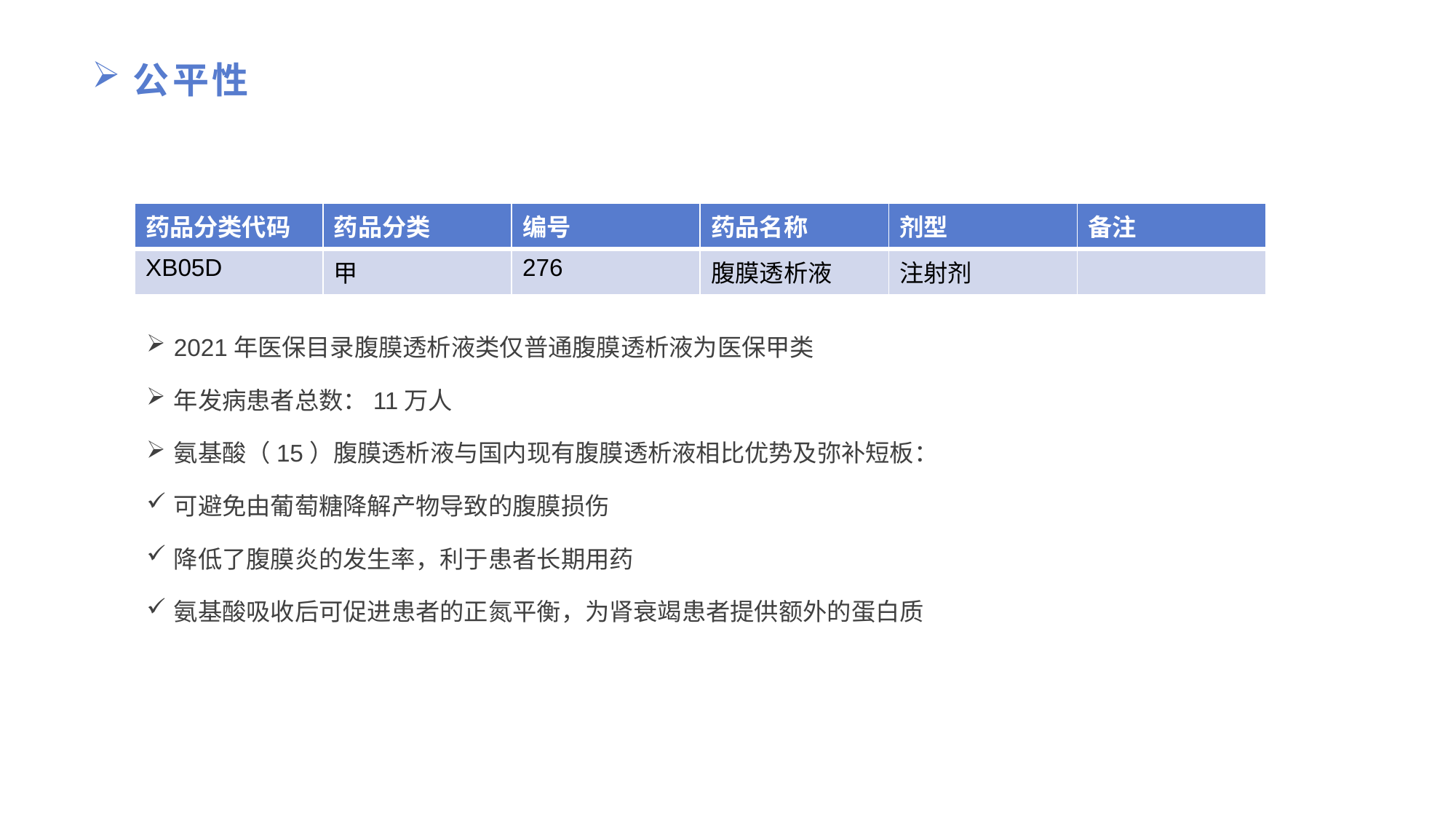

# 公平性
| 药品分类代码 | 药品分类 | 编号 | 药品名称 | 剂型 | 备注 |
| --- | --- | --- | --- | --- | --- |
| XB05D | 甲 | 276 | 腹膜透析液 | 注射剂 |  |
2021年医保目录腹膜透析液类仅普通腹膜透析液为医保甲类
年发病患者总数：11万人
氨基酸（15）腹膜透析液与国内现有腹膜透析液相比优势及弥补短板：
可避免由葡萄糖降解产物导致的腹膜损伤
降低了腹膜炎的发生率，利于患者长期用药
氨基酸吸收后可促进患者的正氮平衡，为肾衰竭患者提供额外的蛋白质